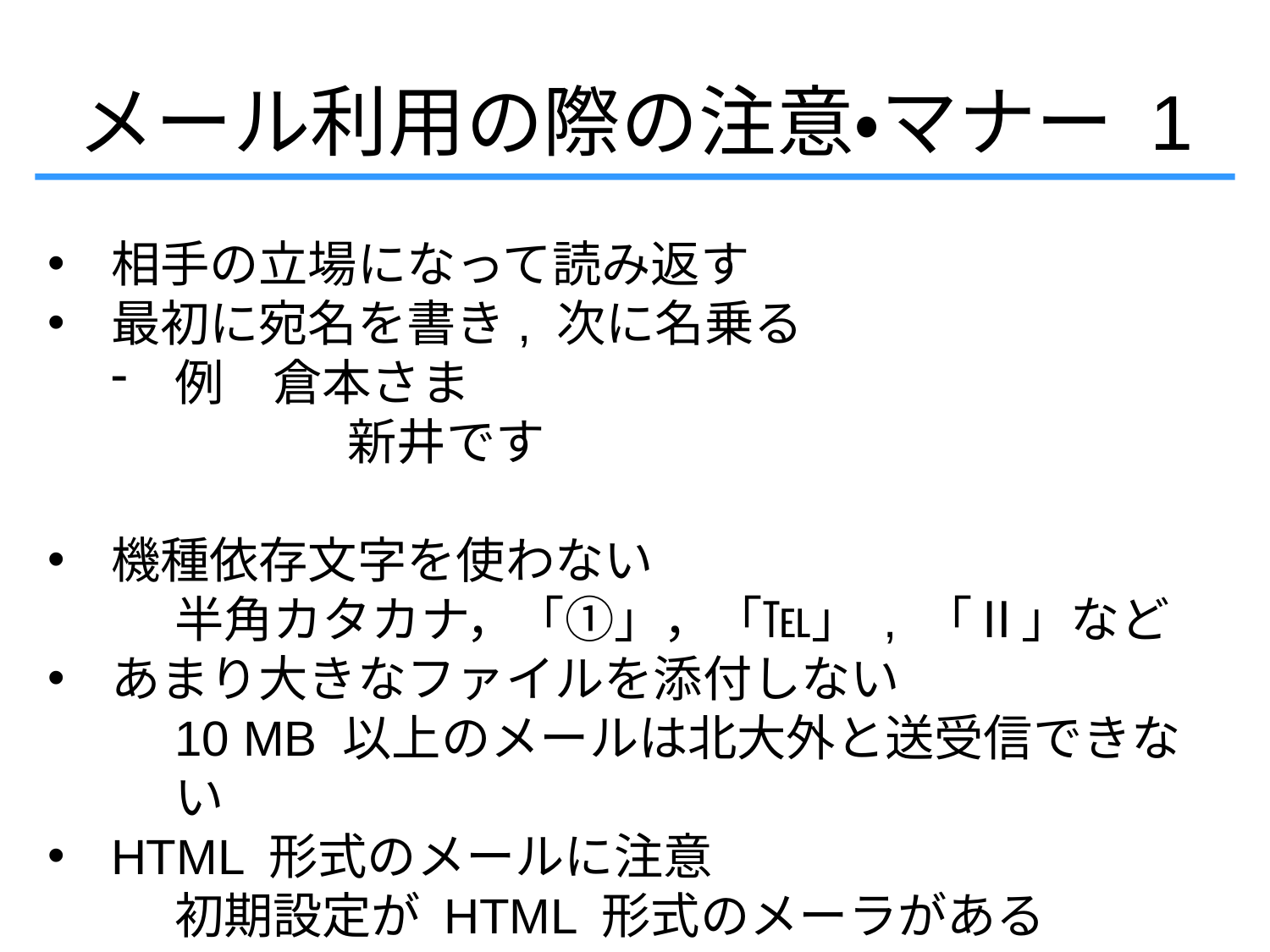

メール利用の際の注意・マナー 1

相手の立場になって読み返す
最初に宛名を書き, 次に名乗る
例　倉本さま
	　　 新井です

機種依存文字を使わない
半角カタカナ，「①」，「℡」 , 「Ⅱ」など
あまり大きなファイルを添付しない
10 MB 以上のメールは北大外と送受信できない
HTML 形式のメールに注意
初期設定が HTML 形式のメーラがある